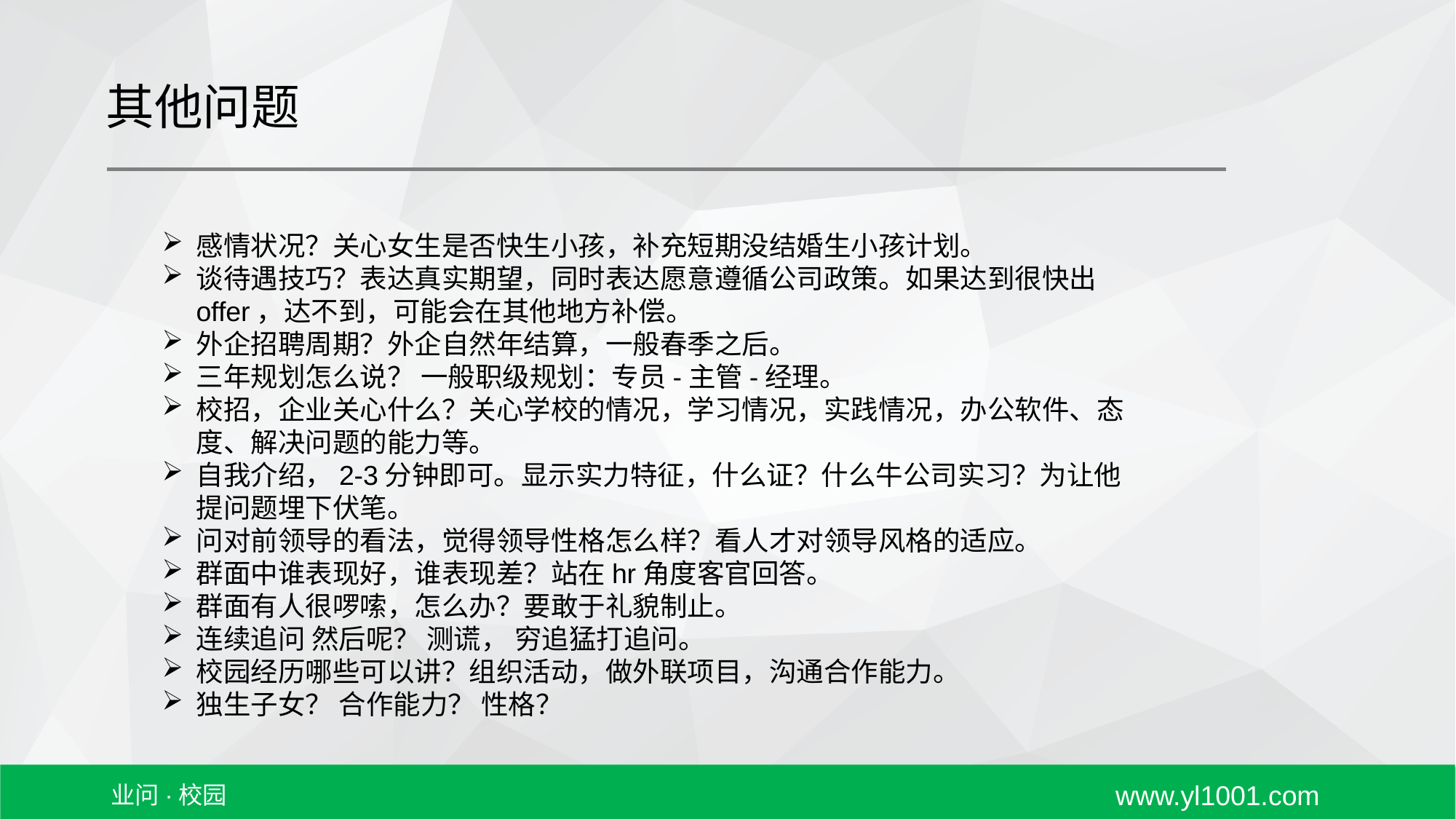

其他问题
感情状况？关心女生是否快生小孩，补充短期没结婚生小孩计划。
谈待遇技巧？表达真实期望，同时表达愿意遵循公司政策。如果达到很快出offer，达不到，可能会在其他地方补偿。
外企招聘周期？外企自然年结算，一般春季之后。
三年规划怎么说？ 一般职级规划：专员-主管-经理。
校招，企业关心什么？关心学校的情况，学习情况，实践情况，办公软件、态度、解决问题的能力等。
自我介绍，2-3分钟即可。显示实力特征，什么证？什么牛公司实习？为让他提问题埋下伏笔。
问对前领导的看法，觉得领导性格怎么样？看人才对领导风格的适应。
群面中谁表现好，谁表现差？站在hr角度客官回答。
群面有人很啰嗦，怎么办？要敢于礼貌制止。
连续追问 然后呢？ 测谎， 穷追猛打追问。
校园经历哪些可以讲？组织活动，做外联项目，沟通合作能力。
独生子女？ 合作能力？ 性格？